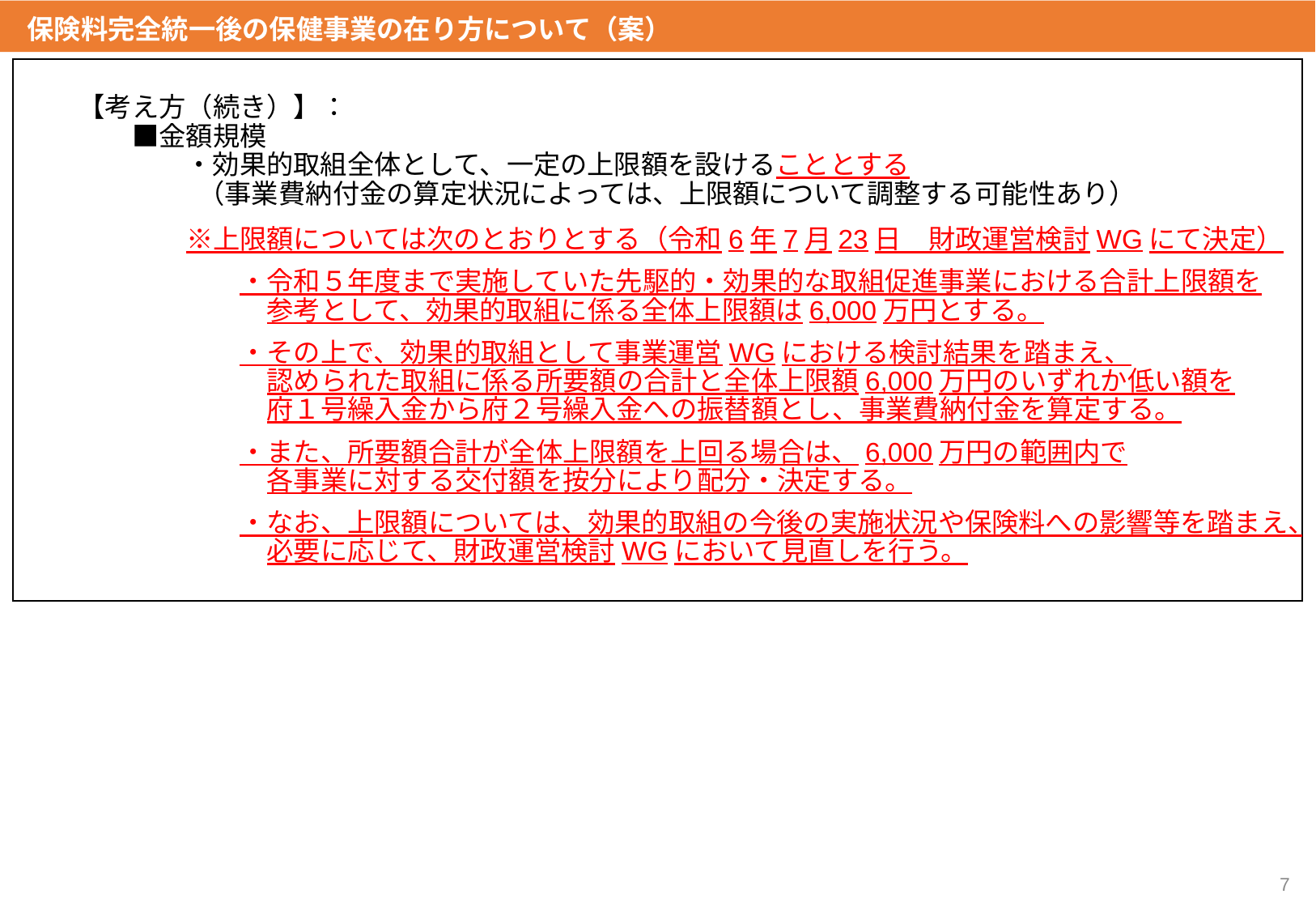

保険料完全統一後の保健事業の在り方について（案）

　　【考え方（続き）】：
　　　　■金額規模
　　　　　　・効果的取組全体として、一定の上限額を設けることとする
　　　　　　  （事業費納付金の算定状況によっては、上限額について調整する可能性あり）

　　　　　　※上限額については次のとおりとする（令和6年7月23日　財政運営検討WGにて決定）

　　　　　　　　・令和５年度まで実施していた先駆的・効果的な取組促進事業における合計上限額を
　　　　　　　　　参考として、効果的取組に係る全体上限額は6,000万円とする。

　　　　　　　　・その上で、効果的取組として事業運営WGにおける検討結果を踏まえ、
　　　　　　　　　認められた取組に係る所要額の合計と全体上限額6,000万円のいずれか低い額を
　　　　　　　　　府１号繰入金から府２号繰入金への振替額とし、事業費納付金を算定する。

　　　　　　　　・また、所要額合計が全体上限額を上回る場合は、6,000万円の範囲内で
　　　　　　　　　各事業に対する交付額を按分により配分・決定する。

　　　　　　　　・なお、上限額については、効果的取組の今後の実施状況や保険料への影響等を踏まえ、
　　　　　　　　　必要に応じて、財政運営検討WGにおいて見直しを行う。

7